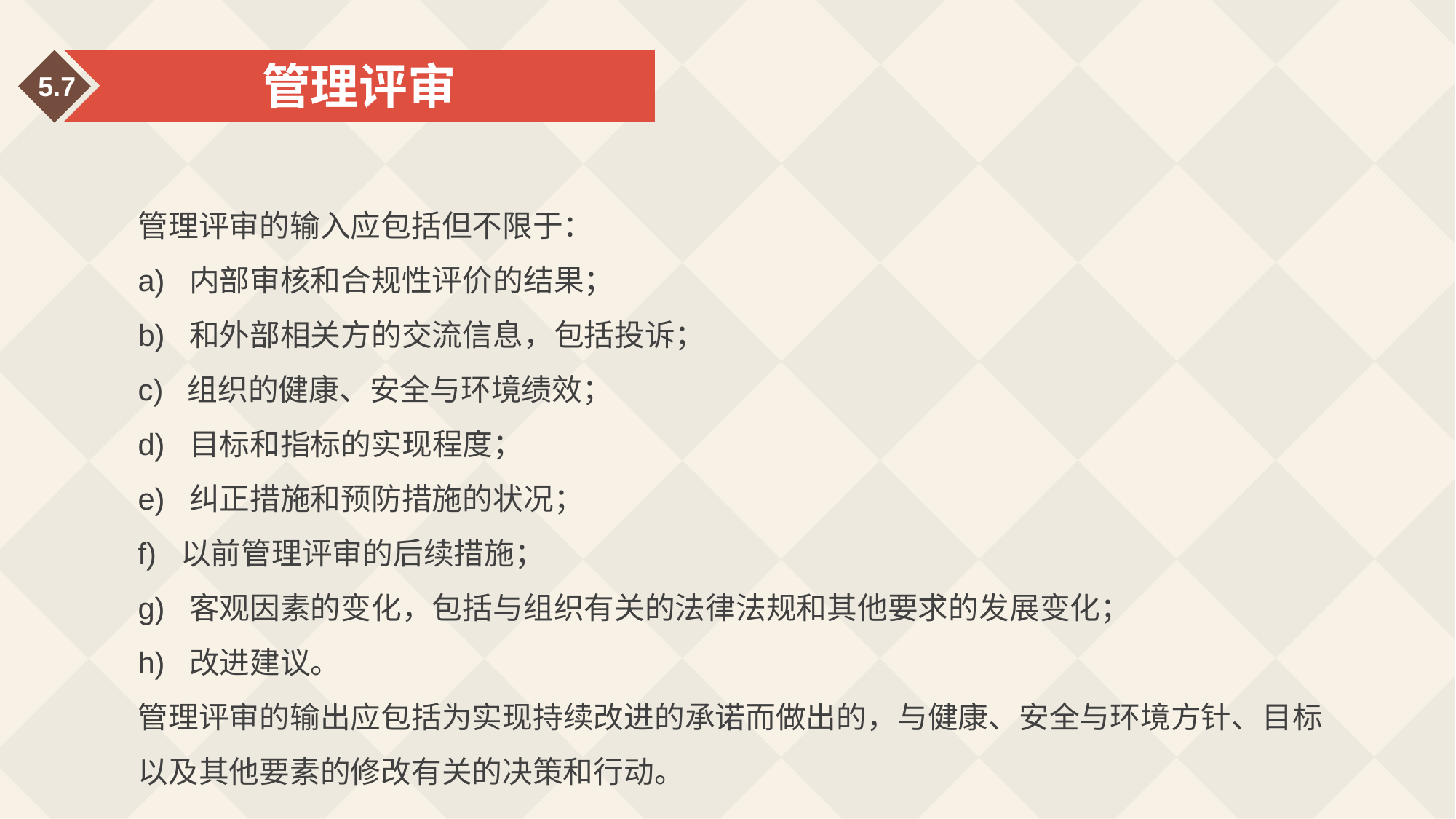

管理评审
5.7
管理评审的输入应包括但不限于：
a)  内部审核和合规性评价的结果；
b)  和外部相关方的交流信息，包括投诉；
c)  组织的健康、安全与环境绩效；
d)  目标和指标的实现程度；
e)  纠正措施和预防措施的状况；
f)  以前管理评审的后续措施；
g)  客观因素的变化，包括与组织有关的法律法规和其他要求的发展变化；
h)  改进建议。
管理评审的输出应包括为实现持续改进的承诺而做出的，与健康、安全与环境方针、目标以及其他要素的修改有关的决策和行动。